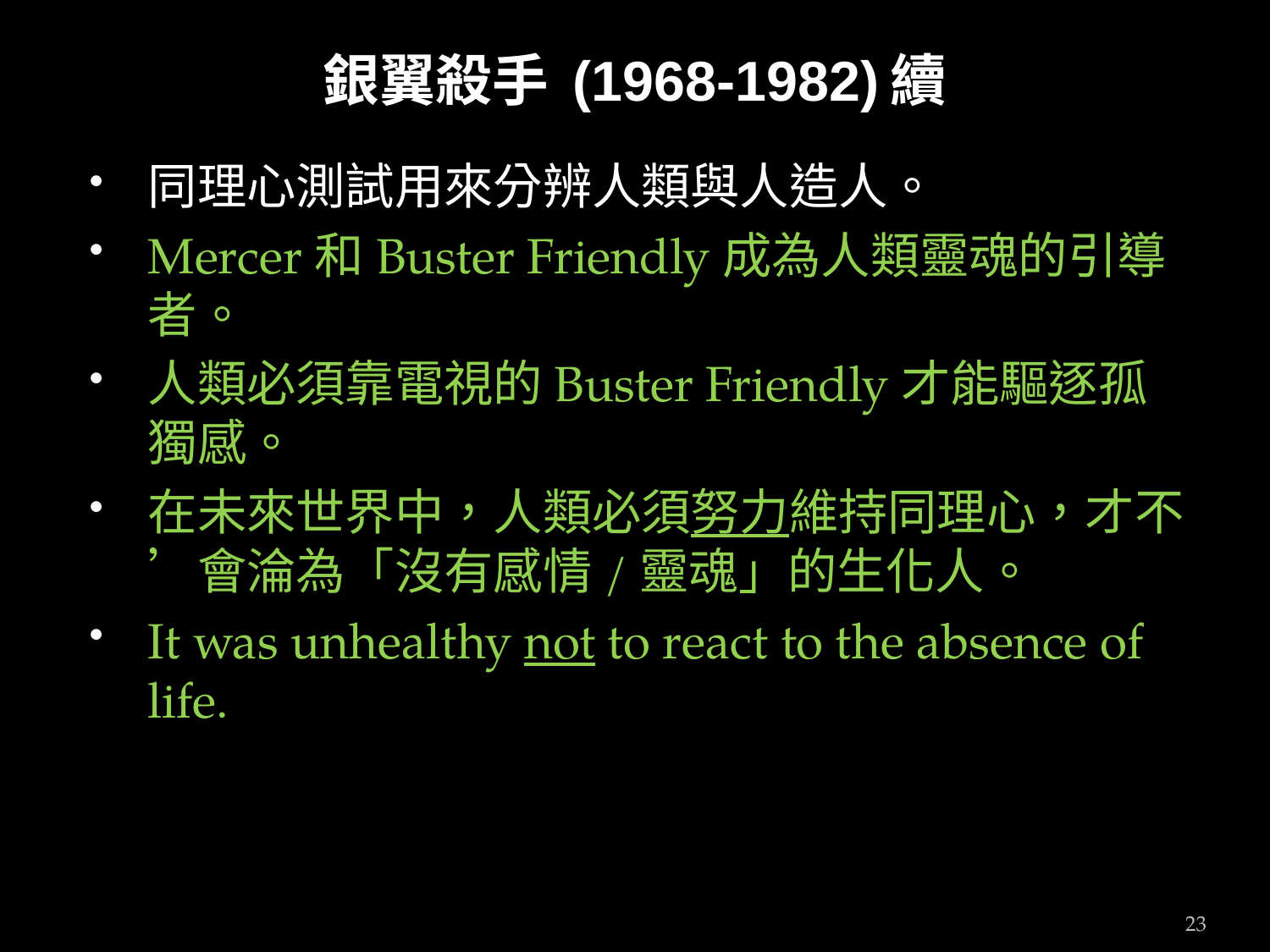

# 銀翼殺手 (1968-1982)續
同理心測試用來分辨人類與人造人。
Mercer和Buster Friendly成為人類靈魂的引導者。
人類必須靠電視的Buster Friendly才能驅逐孤獨感。
在未來世界中，人類必須努力維持同理心，才不’會淪為「沒有感情/靈魂」的生化人。
It was unhealthy not to react to the absence of life.

23